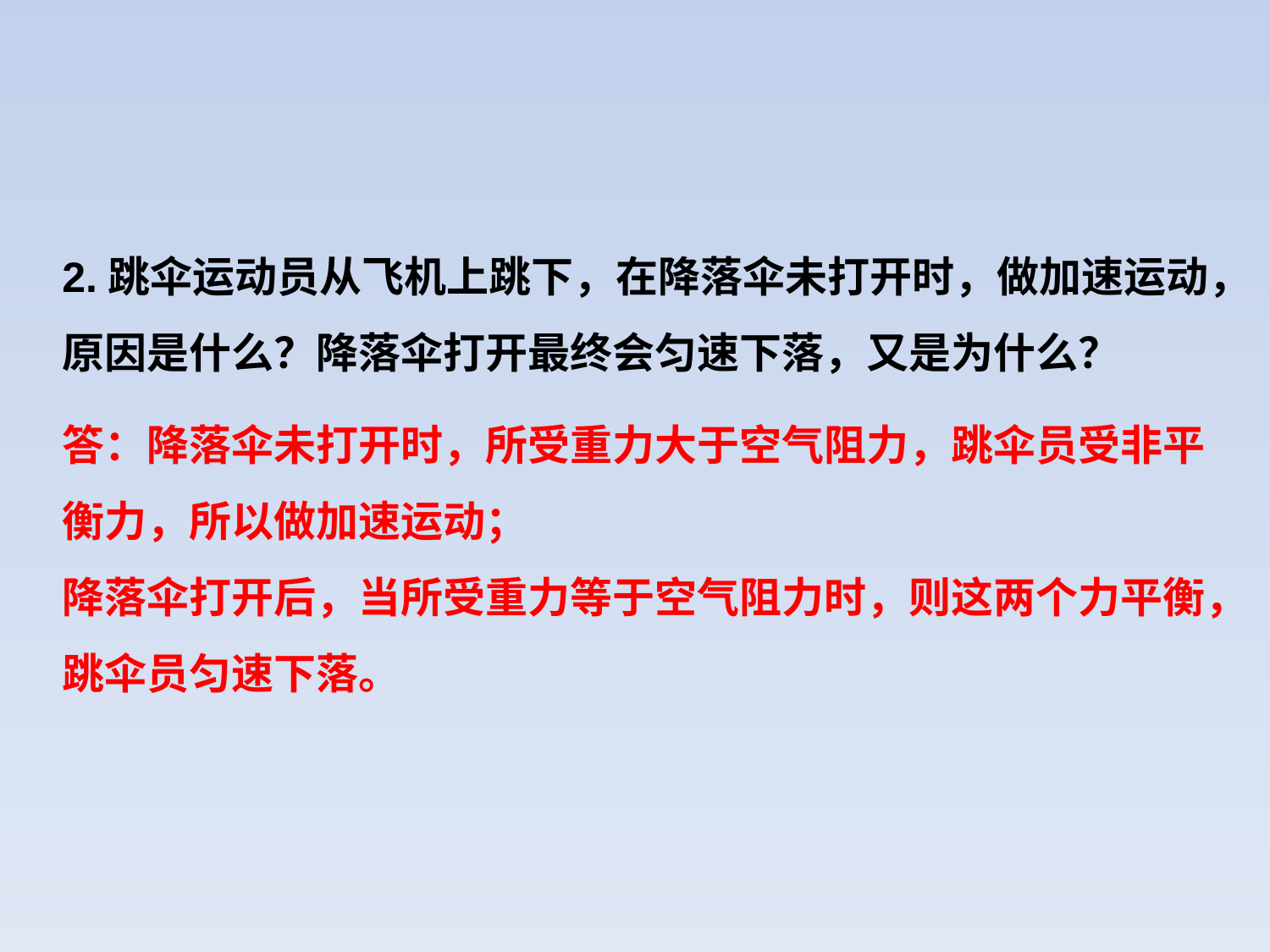

2.跳伞运动员从飞机上跳下，在降落伞未打开时，做加速运动，原因是什么？降落伞打开最终会匀速下落，又是为什么？
答：降落伞未打开时，所受重力大于空气阻力，跳伞员受非平衡力，所以做加速运动；
降落伞打开后，当所受重力等于空气阻力时，则这两个力平衡，跳伞员匀速下落。